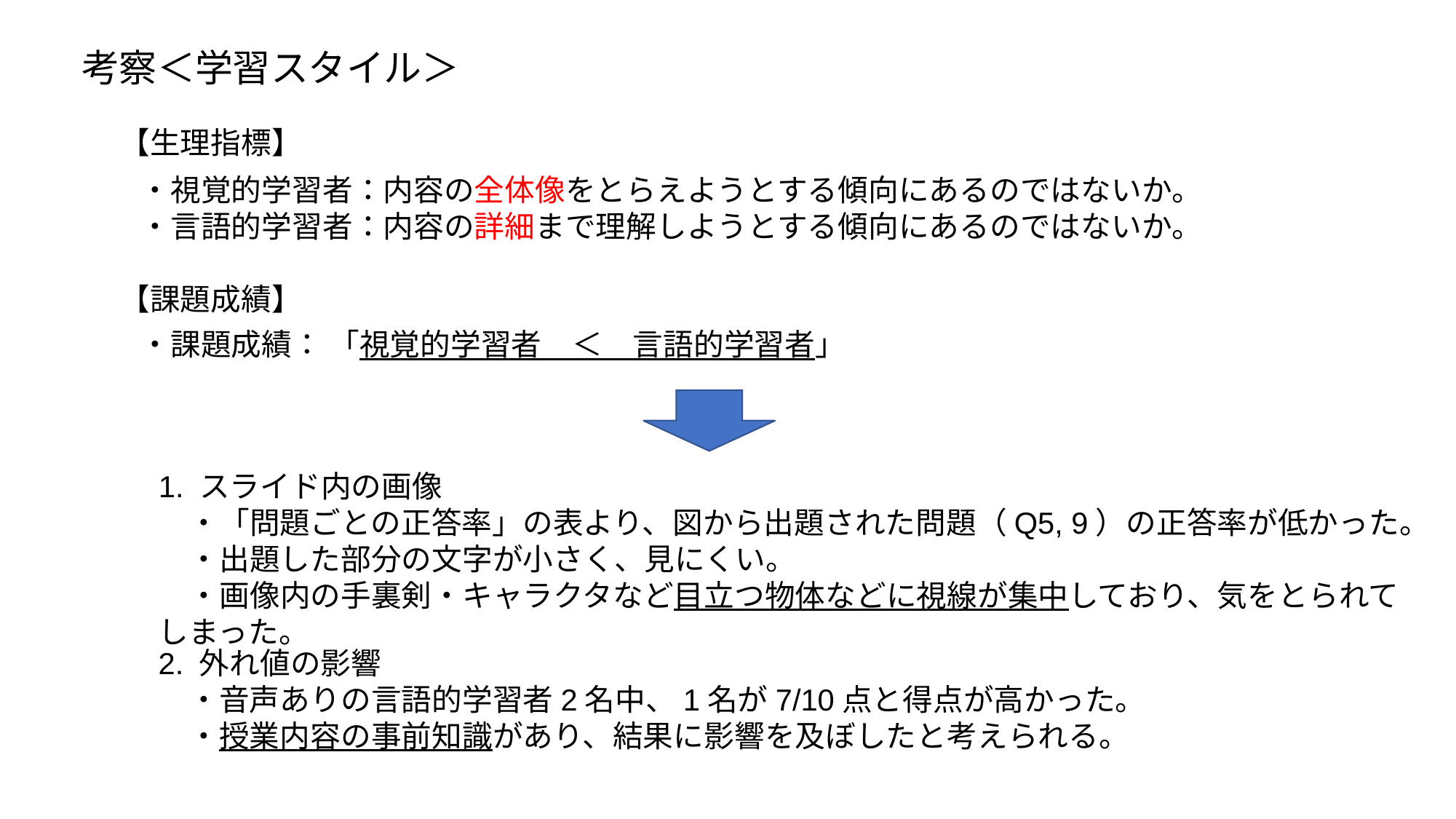

考察＜学習スタイル＞
【生理指標】
・視覚的学習者：内容の全体像をとらえようとする傾向にあるのではないか。
・言語的学習者：内容の詳細まで理解しようとする傾向にあるのではないか。
【課題成績】
・課題成績： 「視覚的学習者　＜　言語的学習者」

1. スライド内の画像
　・「問題ごとの正答率」の表より、図から出題された問題（Q5, 9）の正答率が低かった。
　・出題した部分の文字が小さく、見にくい。
　・画像内の手裏剣・キャラクタなど目立つ物体などに視線が集中しており、気をとられてしまった。
2. 外れ値の影響
　・音声ありの言語的学習者2名中、1名が7/10点と得点が高かった。
　・授業内容の事前知識があり、結果に影響を及ぼしたと考えられる。